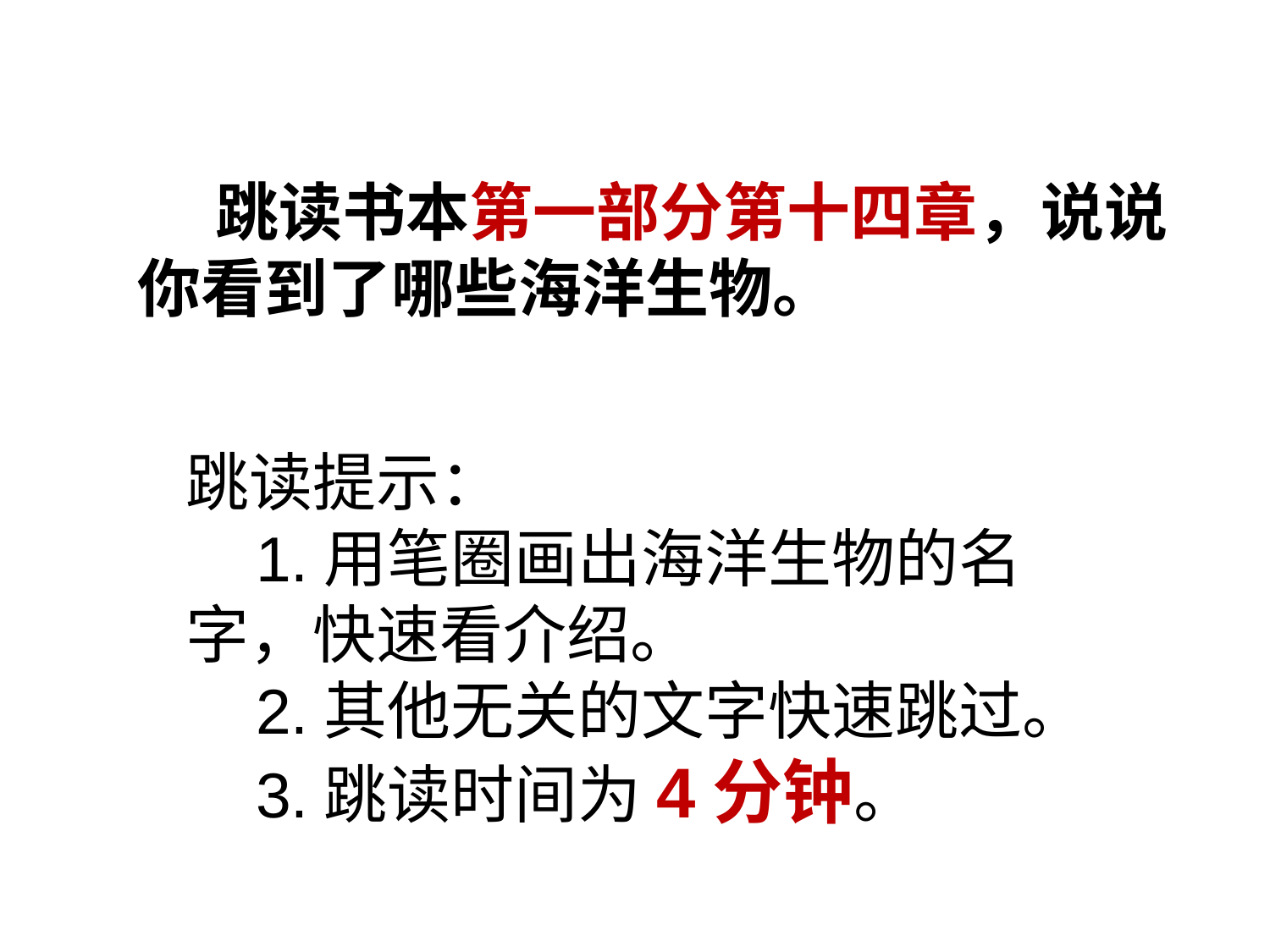

跳读书本第一部分第十四章，说说你看到了哪些海洋生物。
跳读提示：
    1.用笔圈画出海洋生物的名字，快速看介绍。
    2.其他无关的文字快速跳过。
    3.跳读时间为4分钟。